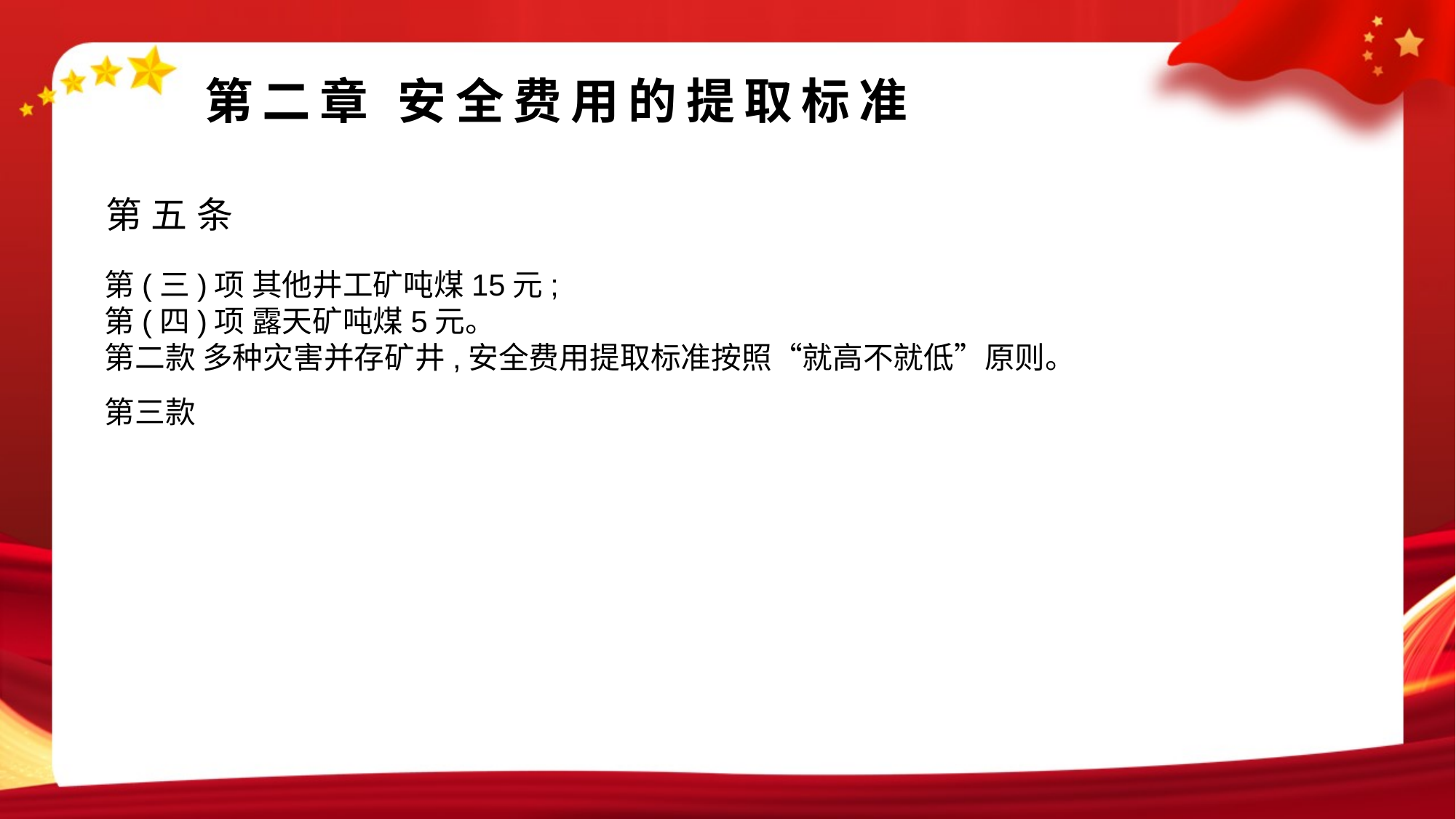

#
第二章 安全费用的提取标准
第五条
第(三)项 其他井工矿吨煤15元;
第(四)项 露天矿吨煤5元。
第二款 多种灾害并存矿井,安全费用提取标准按照“就高不就低”原则。
第三款